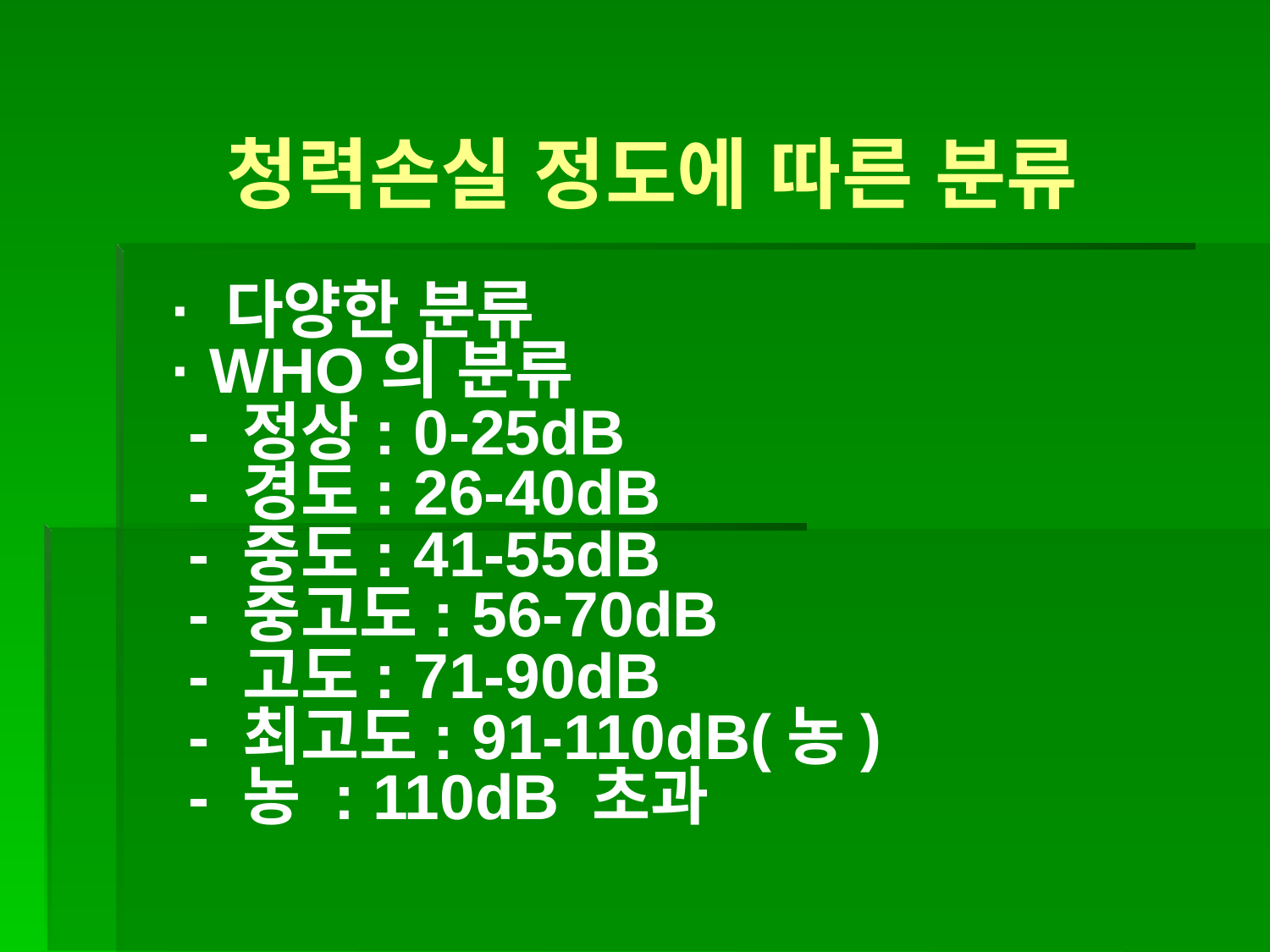

청력손실 정도에 따른 분류
· 다양한 분류
· WHO의 분류
 - 정상: 0-25dB
 - 경도: 26-40dB
 - 중도: 41-55dB
 - 중고도: 56-70dB
 - 고도: 71-90dB
 - 최고도: 91-110dB(농)
 - 농 : 110dB 초과